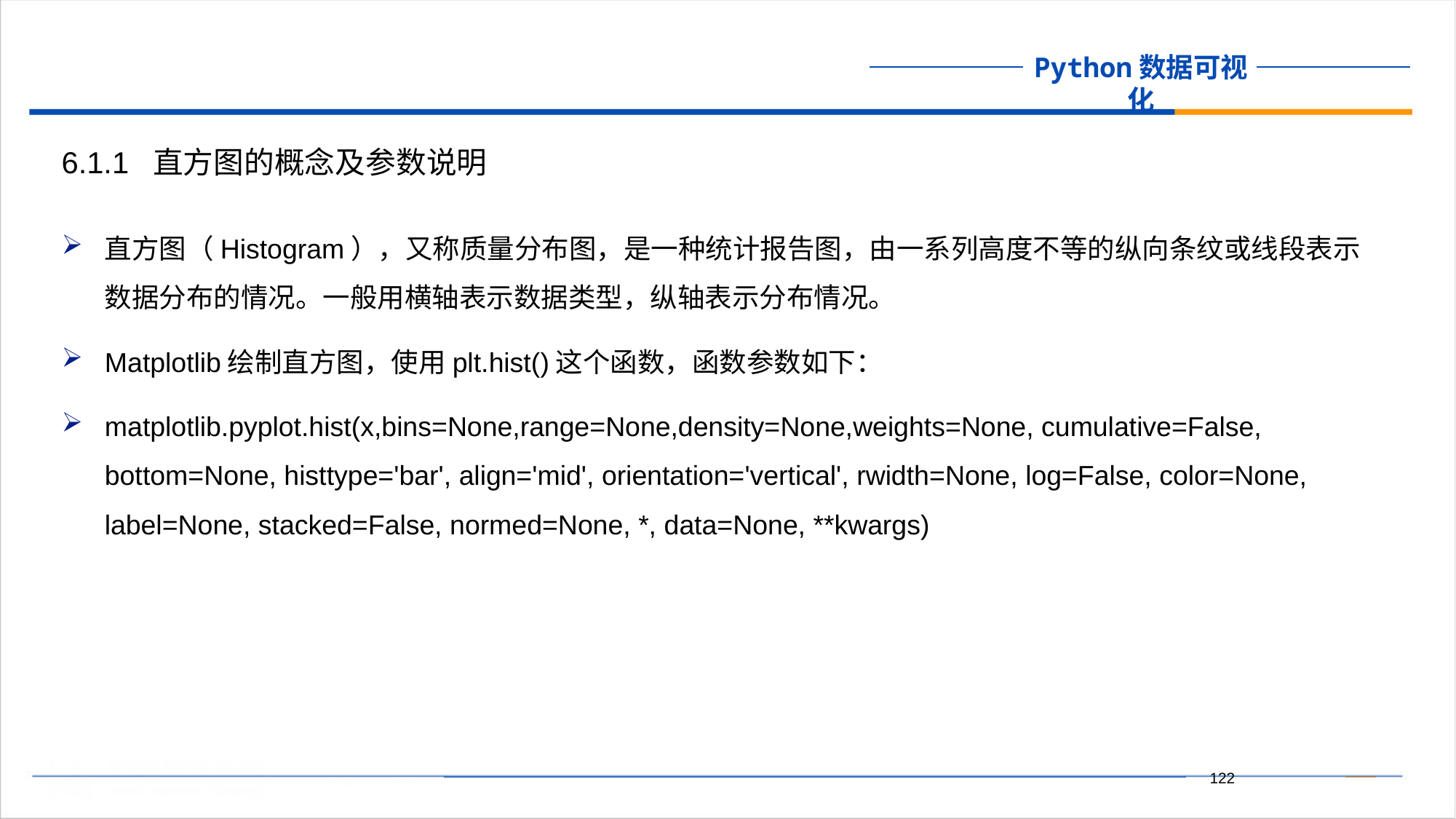

6.1.1  直方图的概念及参数说明
直方图（Histogram），又称质量分布图，是一种统计报告图，由一系列高度不等的纵向条纹或线段表示数据分布的情况。一般用横轴表示数据类型，纵轴表示分布情况。
Matplotlib绘制直方图，使用plt.hist()这个函数，函数参数如下：
matplotlib.pyplot.hist(x,bins=None,range=None,density=None,weights=None, cumulative=False, bottom=None, histtype='bar', align='mid', orientation='vertical', rwidth=None, log=False, color=None, label=None, stacked=False, normed=None, *, data=None, **kwargs)